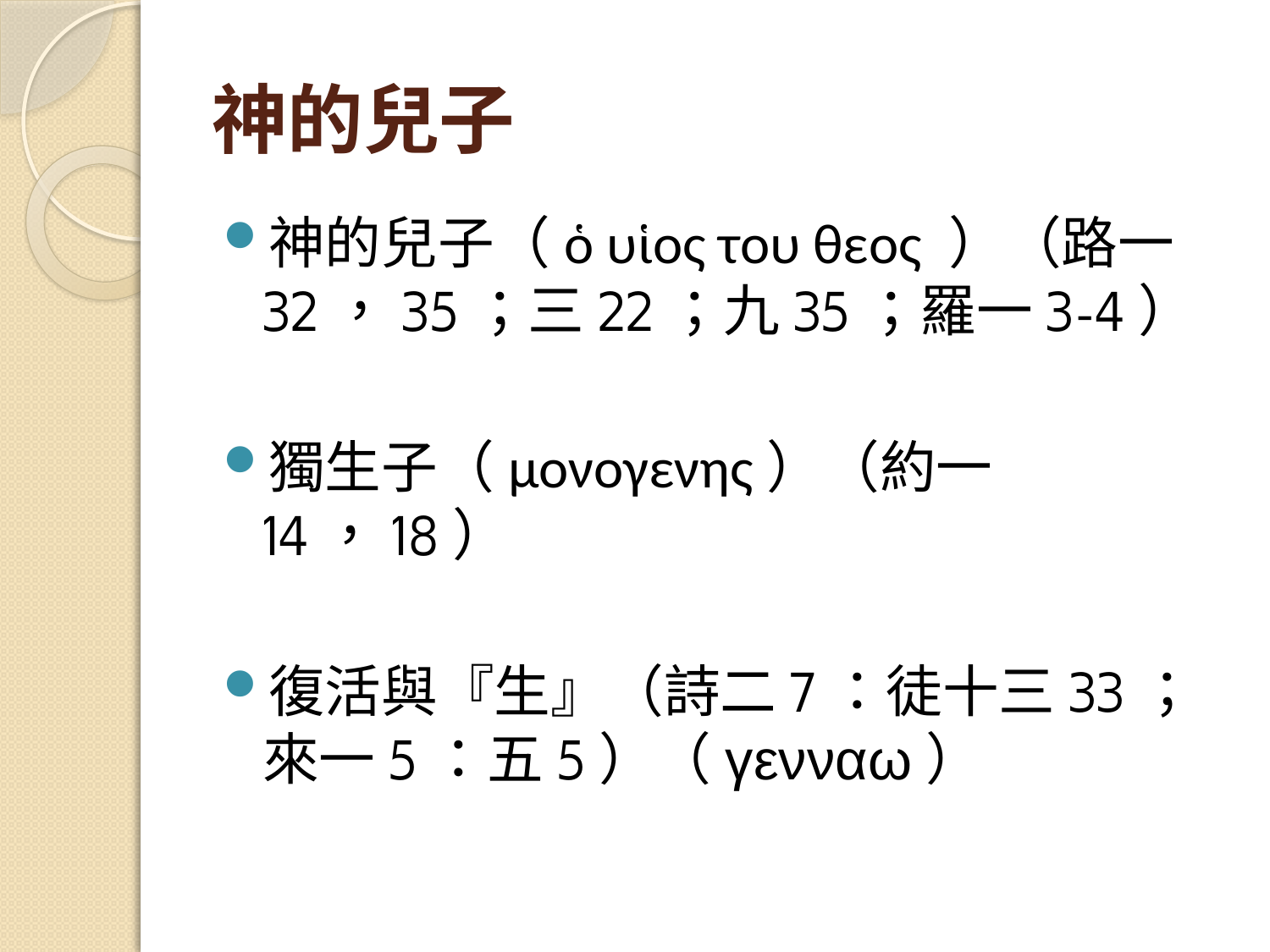

# 神的兒子
神的兒子（ὁ υἱος του θεος ）（路一32，35；三22；九35；羅一3-4）

獨生子（μονογενης）（約一14，18）

復活與『生』（詩二7：徒十三33；來一5：五5）（γενναω）